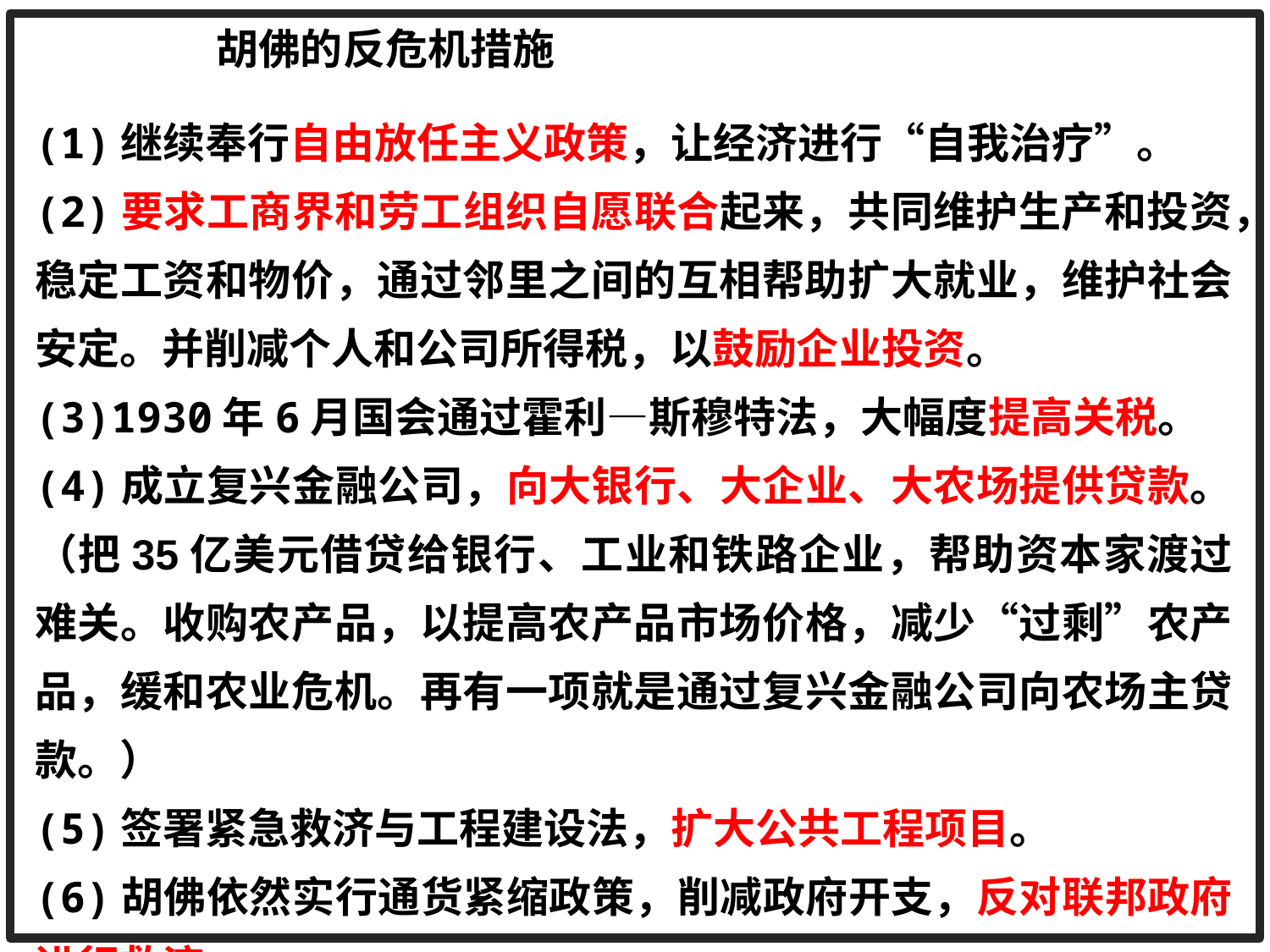

胡佛的反危机措施
(1)继续奉行自由放任主义政策，让经济进行“自我治疗”。
(2)要求工商界和劳工组织自愿联合起来，共同维护生产和投资，稳定工资和物价，通过邻里之间的互相帮助扩大就业，维护社会安定。并削减个人和公司所得税，以鼓励企业投资。
(3)1930年6月国会通过霍利—斯穆特法，大幅度提高关税。
(4)成立复兴金融公司，向大银行、大企业、大农场提供贷款。（把35亿美元借贷给银行、工业和铁路企业，帮助资本家渡过难关。收购农产品，以提高农产品市场价格，减少“过剩”农产品，缓和农业危机。再有一项就是通过复兴金融公司向农场主贷款。）
(5)签署紧急救济与工程建设法，扩大公共工程项目。
(6)胡佛依然实行通货紧缩政策，削减政府开支，反对联邦政府进行救济。